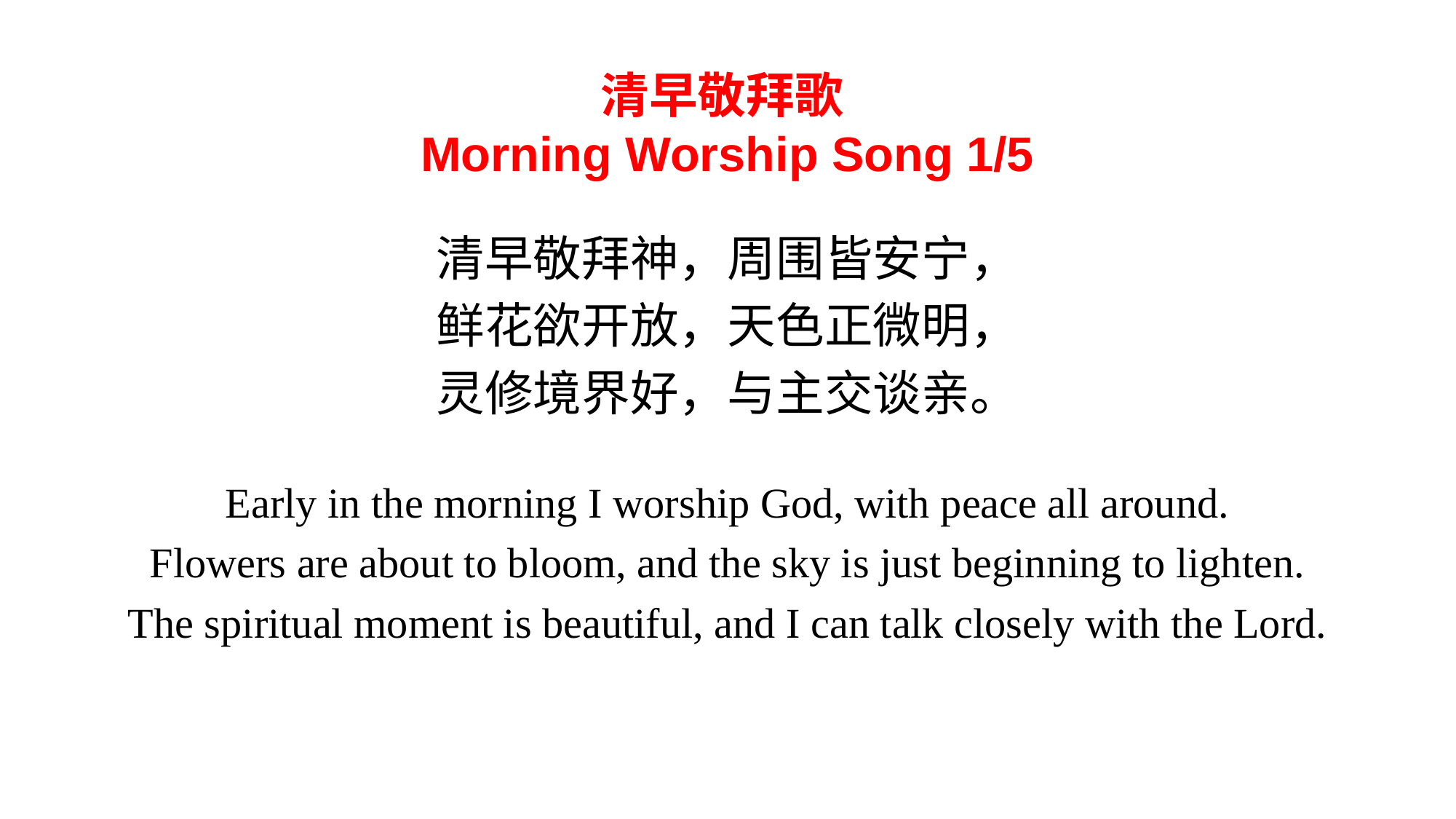

# 清早敬拜歌 Morning Worship Song 1/5
清早敬拜神，周围皆安宁，
鲜花欲开放，天色正微明，
灵修境界好，与主交谈亲。

Early in the morning I worship God, with peace all around.
Flowers are about to bloom, and the sky is just beginning to lighten.
The spiritual moment is beautiful, and I can talk closely with the Lord.